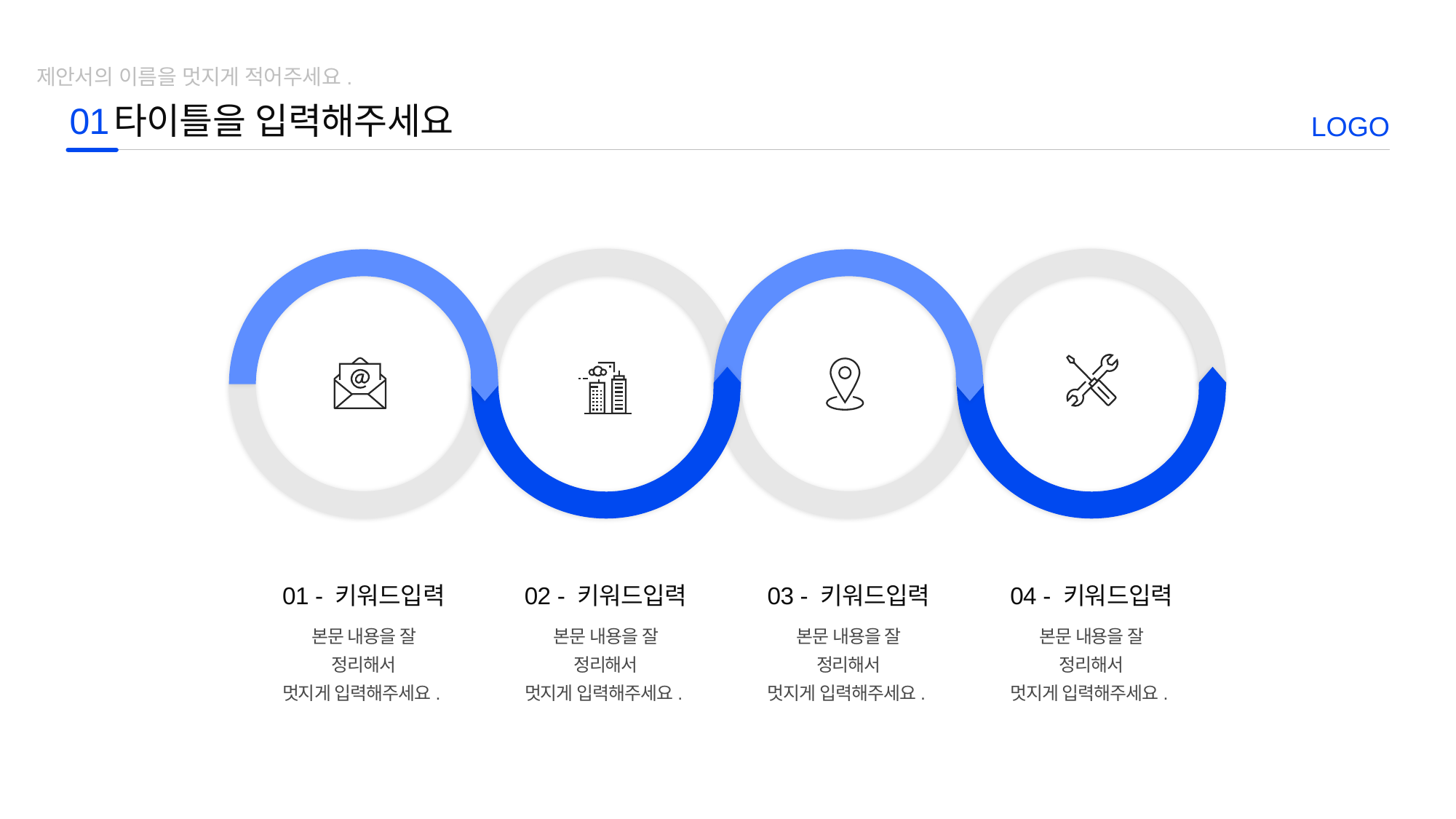

제안서의 이름을 멋지게 적어주세요.
01
타이틀을 입력해주세요
LOGO

01 - 키워드입력
02 - 키워드입력
03 - 키워드입력
04 - 키워드입력
본문 내용을 잘 정리해서
멋지게 입력해주세요.
본문 내용을 잘 정리해서
멋지게 입력해주세요.
본문 내용을 잘 정리해서
멋지게 입력해주세요.
본문 내용을 잘 정리해서
멋지게 입력해주세요.